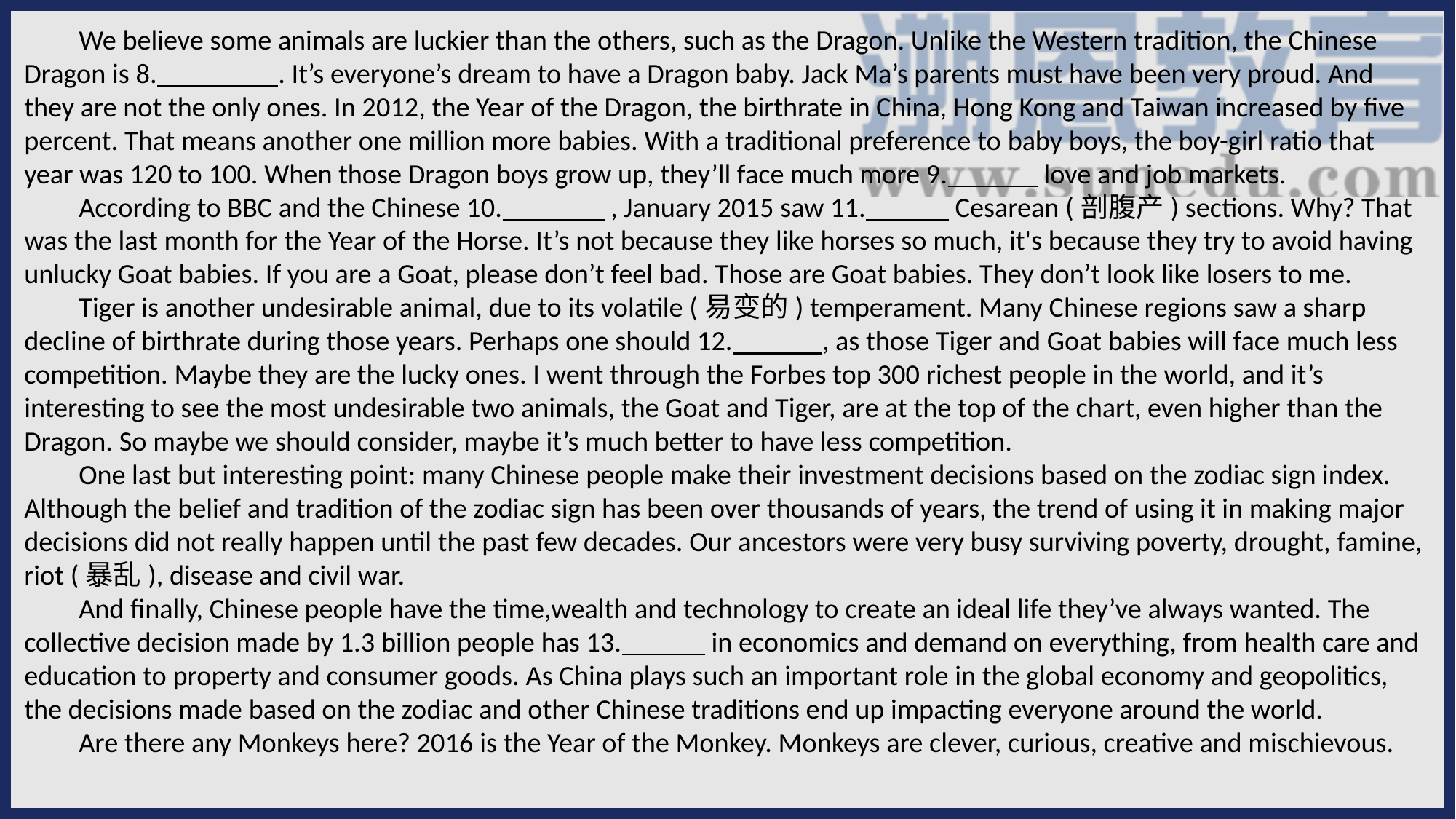

We believe some animals are luckier than the others, such as the Dragon. Unlike the Western tradition, the Chinese Dragon is 8.                   . It’s everyone’s dream to have a Dragon baby. Jack Ma’s parents must have been very proud. And they are not the only ones. In 2012, the Year of the Dragon, the birthrate in China, Hong Kong and Taiwan increased by five percent. That means another one million more babies. With a traditional preference to baby boys, the boy-girl ratio that year was 120 to 100. When those Dragon boys grow up, they’ll face much more 9.               love and job markets.
According to BBC and the Chinese 10.                 , January 2015 saw 11.              Cesarean (剖腹产) sections. Why? That was the last month for the Year of the Horse. It’s not because they like horses so much, it's because they try to avoid having unlucky Goat babies. If you are a Goat, please don’t feel bad. Those are Goat babies. They don’t look like losers to me.
Tiger is another undesirable animal, due to its volatile (易变的) temperament. Many Chinese regions saw a sharp decline of birthrate during those years. Perhaps one should 12.              , as those Tiger and Goat babies will face much less competition. Maybe they are the lucky ones. I went through the Forbes top 300 richest people in the world, and it’s interesting to see the most undesirable two animals, the Goat and Tiger, are at the top of the chart, even higher than the Dragon. So maybe we should consider, maybe it’s much better to have less competition.
One last but interesting point: many Chinese people make their investment decisions based on the zodiac sign index. Although the belief and tradition of the zodiac sign has been over thousands of years, the trend of using it in making major decisions did not really happen until the past few decades. Our ancestors were very busy surviving poverty, drought, famine, riot (暴乱), disease and civil war.
And finally, Chinese people have the time,wealth and technology to create an ideal life they’ve always wanted. The collective decision made by 1.3 billion people has 13.              in economics and demand on everything, from health care and education to property and consumer goods. As China plays such an important role in the global economy and geopolitics, the decisions made based on the zodiac and other Chinese traditions end up impacting everyone around the world.
Are there any Monkeys here? 2016 is the Year of the Monkey. Monkeys are clever, curious, creative and mischievous.